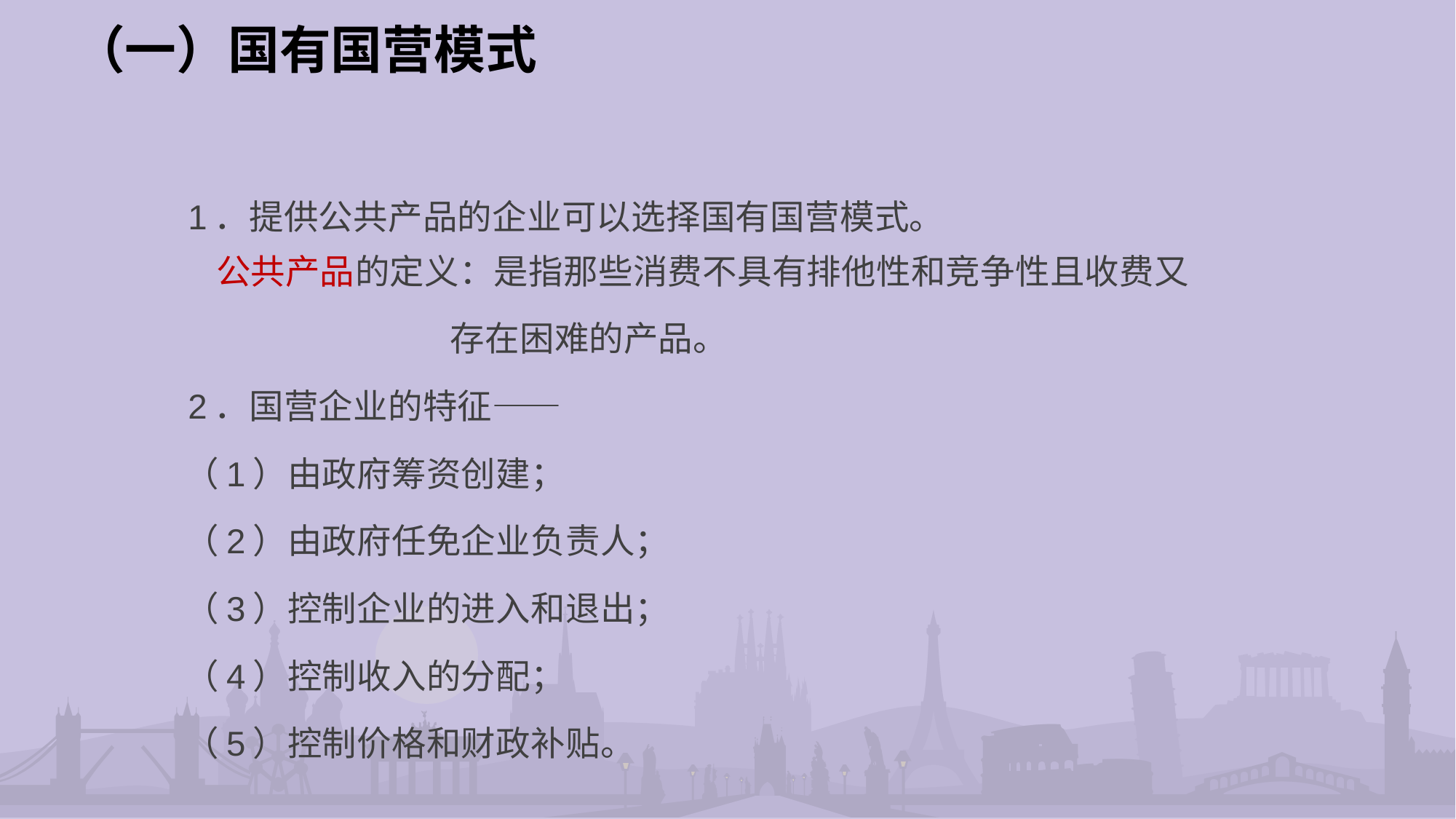

# （一）国有国营模式
      1．提供公共产品的企业可以选择国有国营模式。
           公共产品的定义：是指那些消费不具有排他性和竞争性且收费又
                                        存在困难的产品。
      2．国营企业的特征——
      （1）由政府筹资创建；
      （2）由政府任免企业负责人；
      （3）控制企业的进入和退出；
      （4）控制收入的分配；
      （5）控制价格和财政补贴。